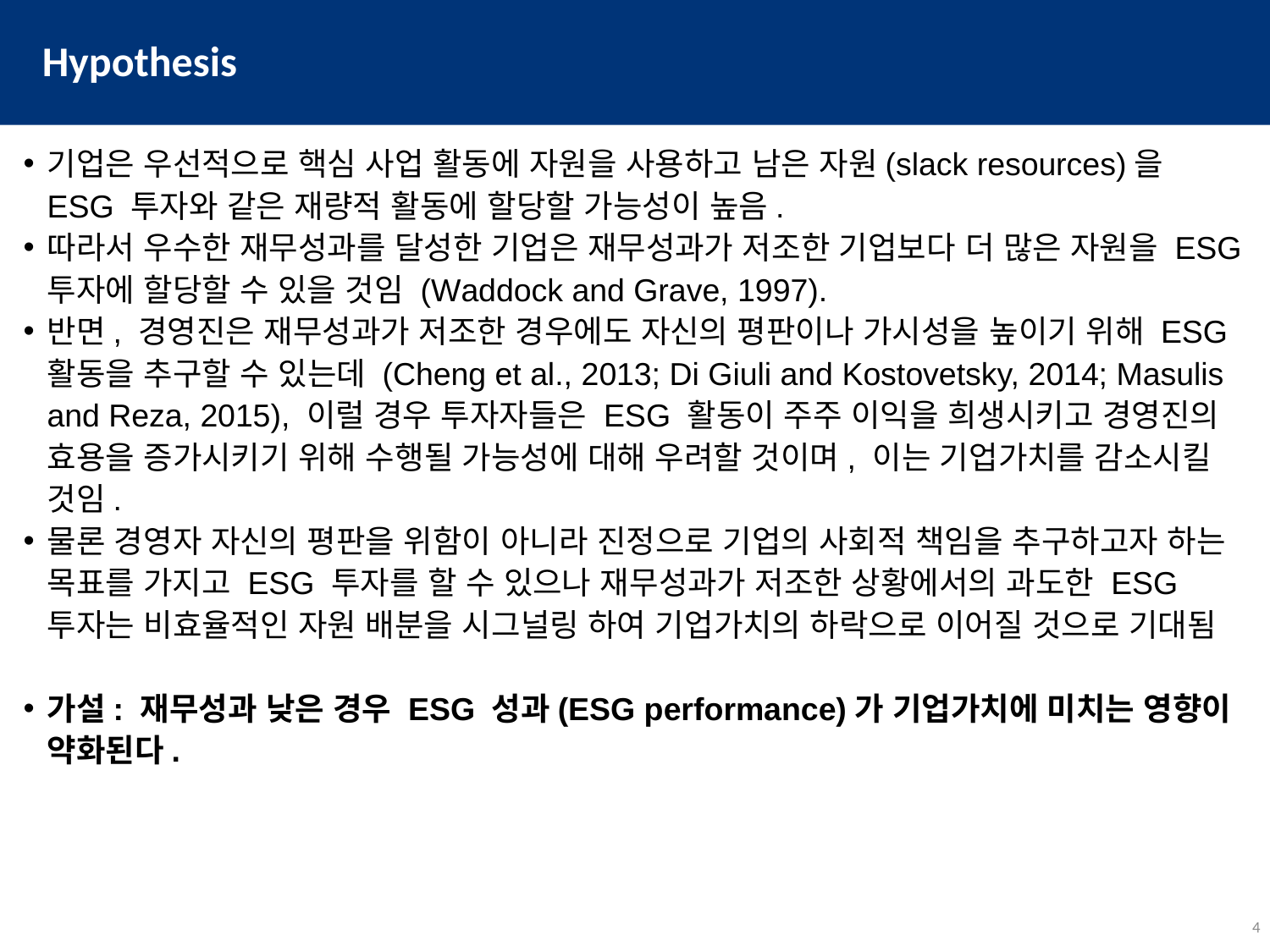

# Hypothesis
기업은 우선적으로 핵심 사업 활동에 자원을 사용하고 남은 자원(slack resources)을 ESG 투자와 같은 재량적 활동에 할당할 가능성이 높음.
따라서 우수한 재무성과를 달성한 기업은 재무성과가 저조한 기업보다 더 많은 자원을 ESG 투자에 할당할 수 있을 것임 (Waddock and Grave, 1997).
반면, 경영진은 재무성과가 저조한 경우에도 자신의 평판이나 가시성을 높이기 위해 ESG 활동을 추구할 수 있는데 (Cheng et al., 2013; Di Giuli and Kostovetsky, 2014; Masulis and Reza, 2015), 이럴 경우 투자자들은 ESG 활동이 주주 이익을 희생시키고 경영진의 효용을 증가시키기 위해 수행될 가능성에 대해 우려할 것이며, 이는 기업가치를 감소시킬 것임.
물론 경영자 자신의 평판을 위함이 아니라 진정으로 기업의 사회적 책임을 추구하고자 하는 목표를 가지고 ESG 투자를 할 수 있으나 재무성과가 저조한 상황에서의 과도한 ESG 투자는 비효율적인 자원 배분을 시그널링 하여 기업가치의 하락으로 이어질 것으로 기대됨

가설: 재무성과 낮은 경우 ESG 성과(ESG performance)가 기업가치에 미치는 영향이 약화된다.